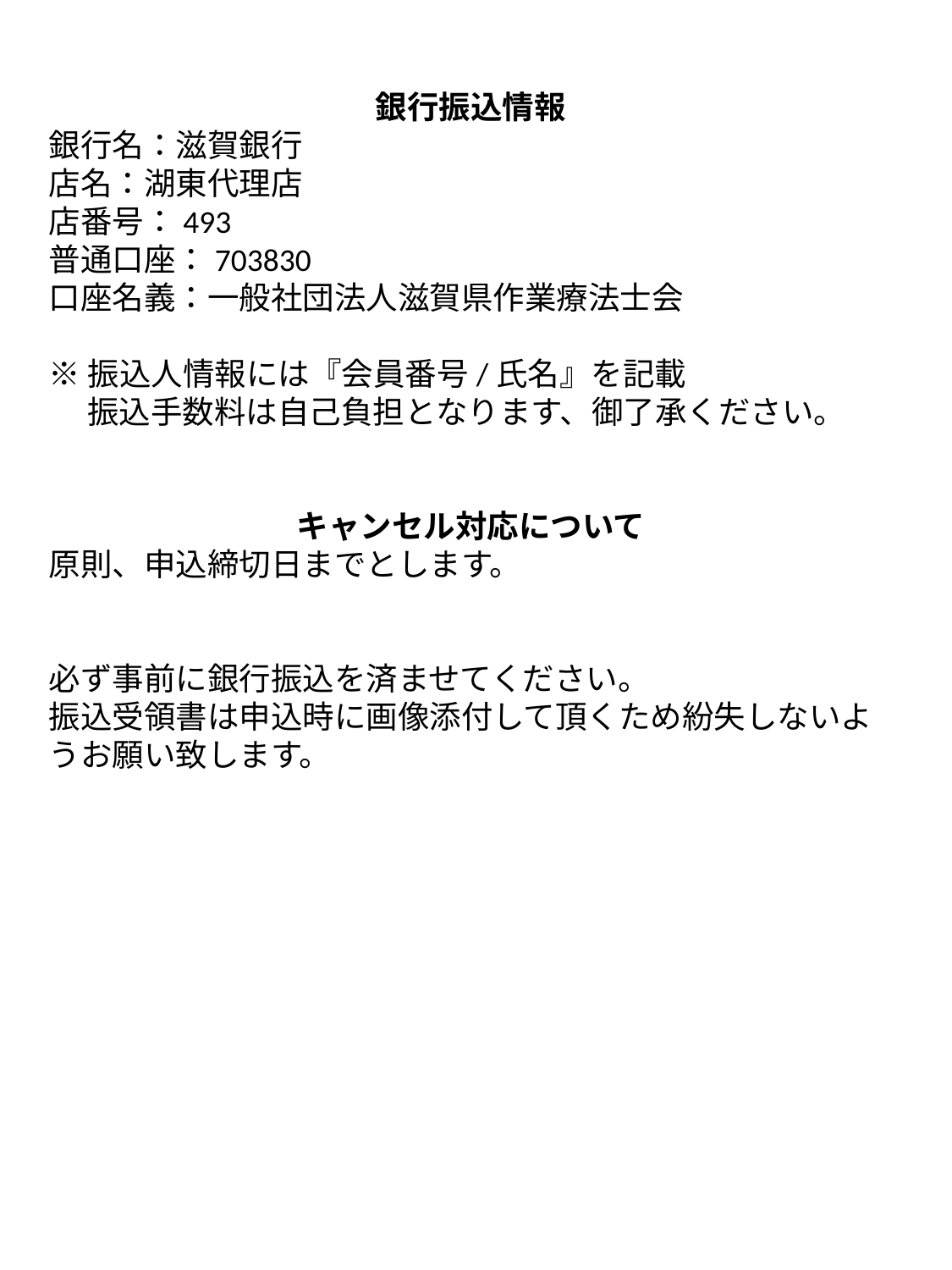

銀行振込情報
銀行名：滋賀銀行
店名：湖東代理店
店番号：493
普通口座：703830
口座名義：一般社団法人滋賀県作業療法士会

※振込人情報には『会員番号/氏名』を記載
　 振込手数料は自己負担となります、御了承ください。

キャンセル対応について
原則、申込締切日までとします。

必ず事前に銀行振込を済ませてください。
振込受領書は申込時に画像添付して頂くため紛失しないようお願い致します。